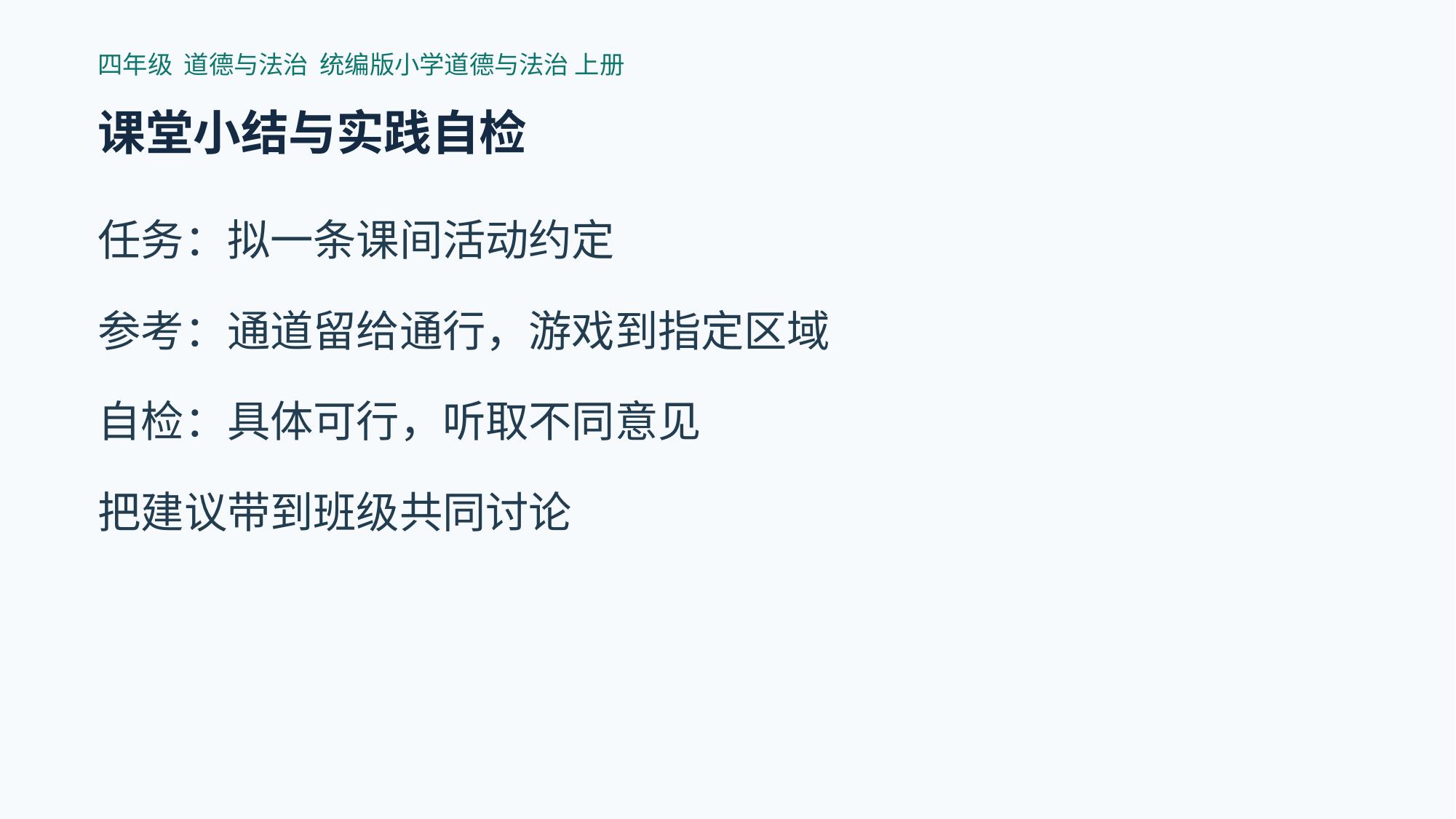

四年级  道德与法治  统编版小学道德与法治 上册
课堂小结与实践自检
任务：拟一条课间活动约定
参考：通道留给通行，游戏到指定区域
自检：具体可行，听取不同意见
把建议带到班级共同讨论